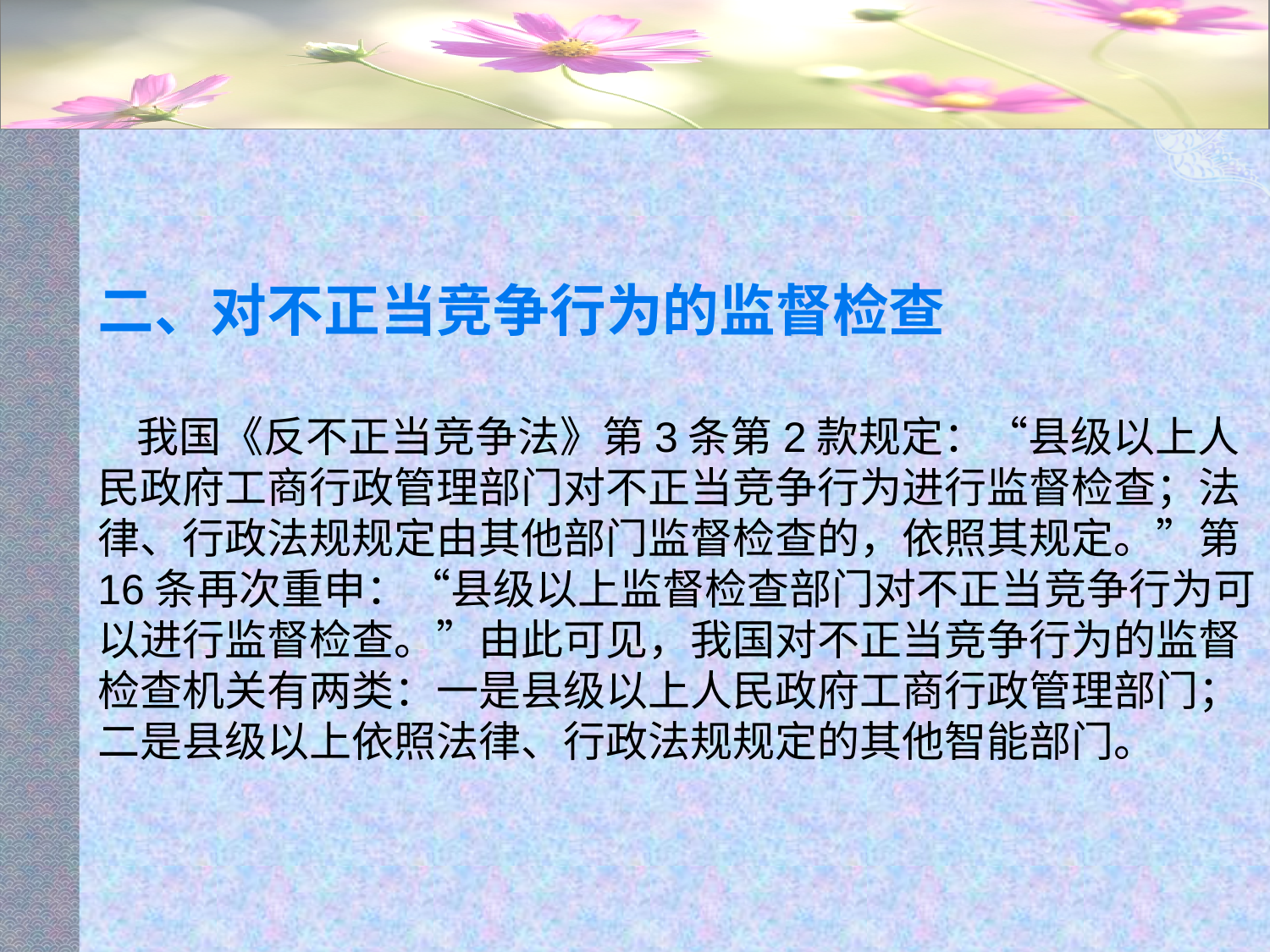

#
二、对不正当竞争行为的监督检查

   我国《反不正当竞争法》第3条第2款规定：“县级以上人民政府工商行政管理部门对不正当竞争行为进行监督检查；法律、行政法规规定由其他部门监督检查的，依照其规定。”第16条再次重申：“县级以上监督检查部门对不正当竞争行为可以进行监督检查。”由此可见，我国对不正当竞争行为的监督检查机关有两类：一是县级以上人民政府工商行政管理部门；二是县级以上依照法律、行政法规规定的其他智能部门。